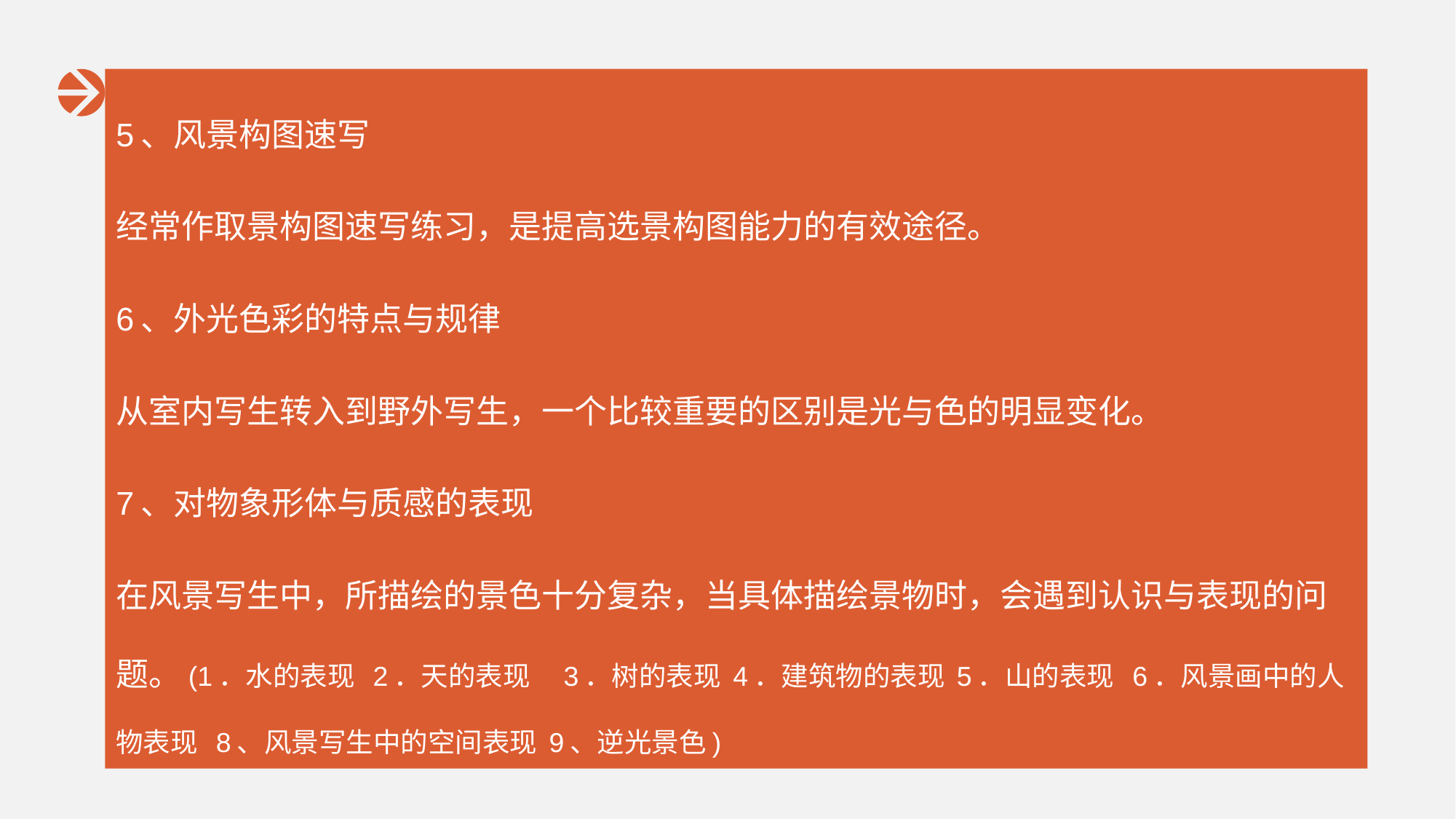

5、风景构图速写
经常作取景构图速写练习，是提高选景构图能力的有效途径。
6、外光色彩的特点与规律
从室内写生转入到野外写生，一个比较重要的区别是光与色的明显变化。
7、对物象形体与质感的表现
在风景写生中，所描绘的景色十分复杂，当具体描绘景物时，会遇到认识与表现的问题。(1．水的表现  2．天的表现　3．树的表现 4．建筑物的表现 5．山的表现  6．风景画中的人物表现  8、风景写生中的空间表现 9、逆光景色)